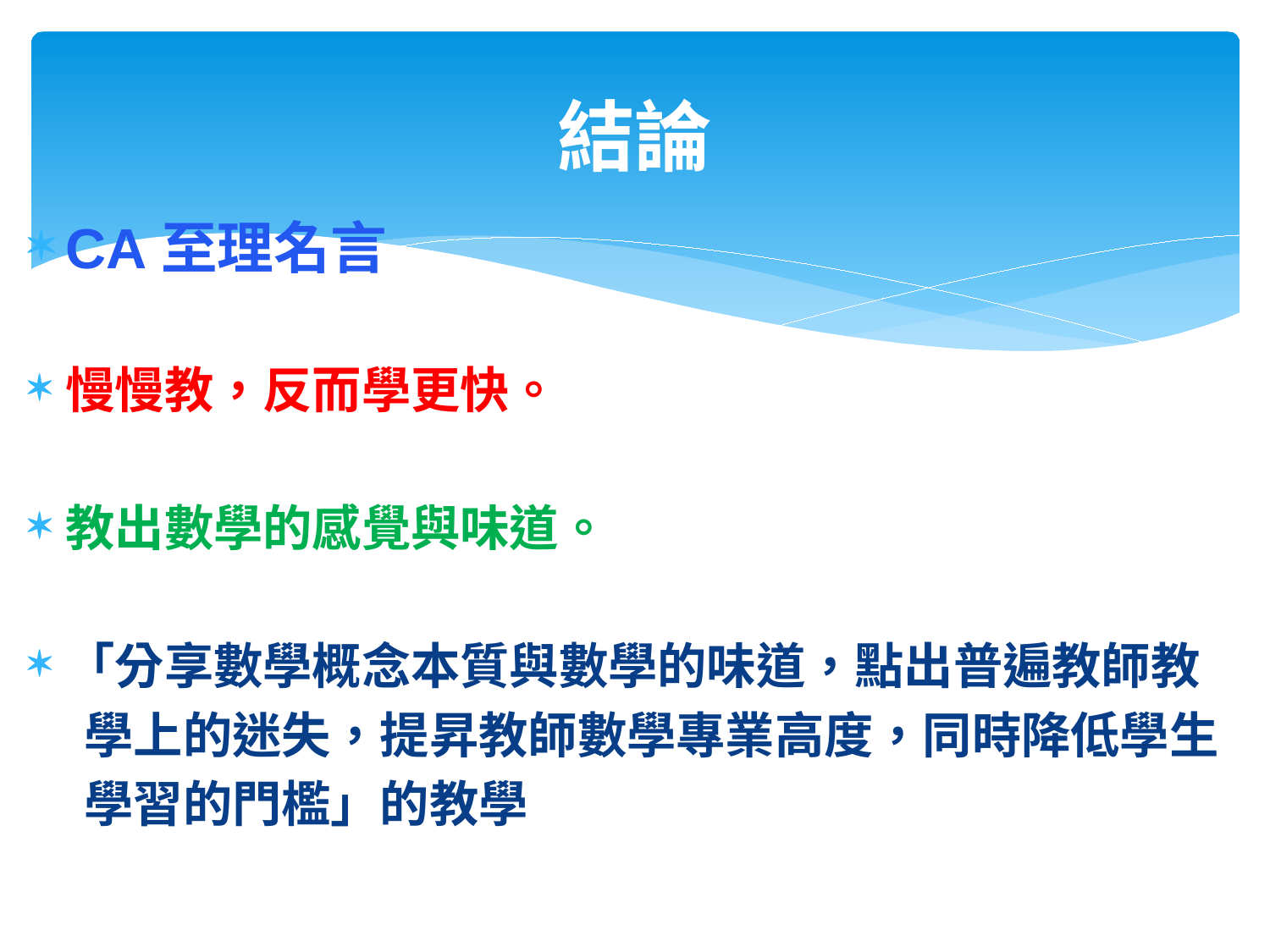

# 結論
CA至理名言

慢慢教，反而學更快。

教出數學的感覺與味道。

「分享數學概念本質與數學的味道，點出普遍教師教
    學上的迷失，提昇教師數學專業高度，同時降低學生
    學習的門檻」的教學